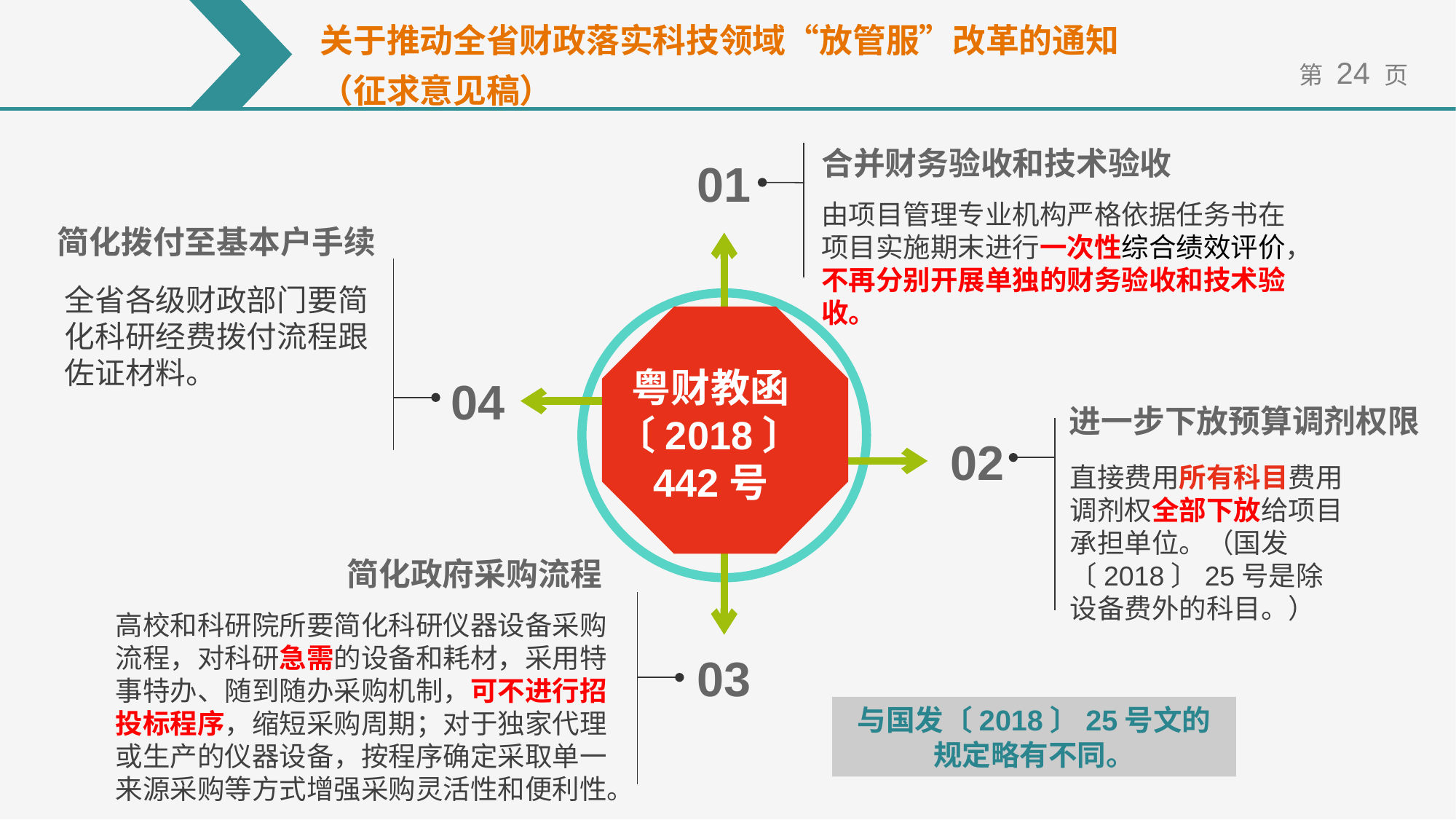

关于推动全省财政落实科技领域“放管服”改革的通知
（征求意见稿）
合并财务验收和技术验收
01
由项目管理专业机构严格依据任务书在项目实施期末进行一次性综合绩效评价，不再分别开展单独的财务验收和技术验收。
简化拨付至基本户手续
全省各级财政部门要简化科研经费拨付流程跟佐证材料。

粤财教函〔2018〕442号
04
进一步下放预算调剂权限

02
直接费用所有科目费用调剂权全部下放给项目承担单位。（国发〔2018〕25号是除设备费外的科目。）
简化政府采购流程
高校和科研院所要简化科研仪器设备采购流程，对科研急需的设备和耗材，采用特事特办、随到随办采购机制，可不进行招投标程序，缩短采购周期；对于独家代理或生产的仪器设备，按程序确定采取单一来源采购等方式增强采购灵活性和便利性。
03
与国发〔2018〕25号文的规定略有不同。